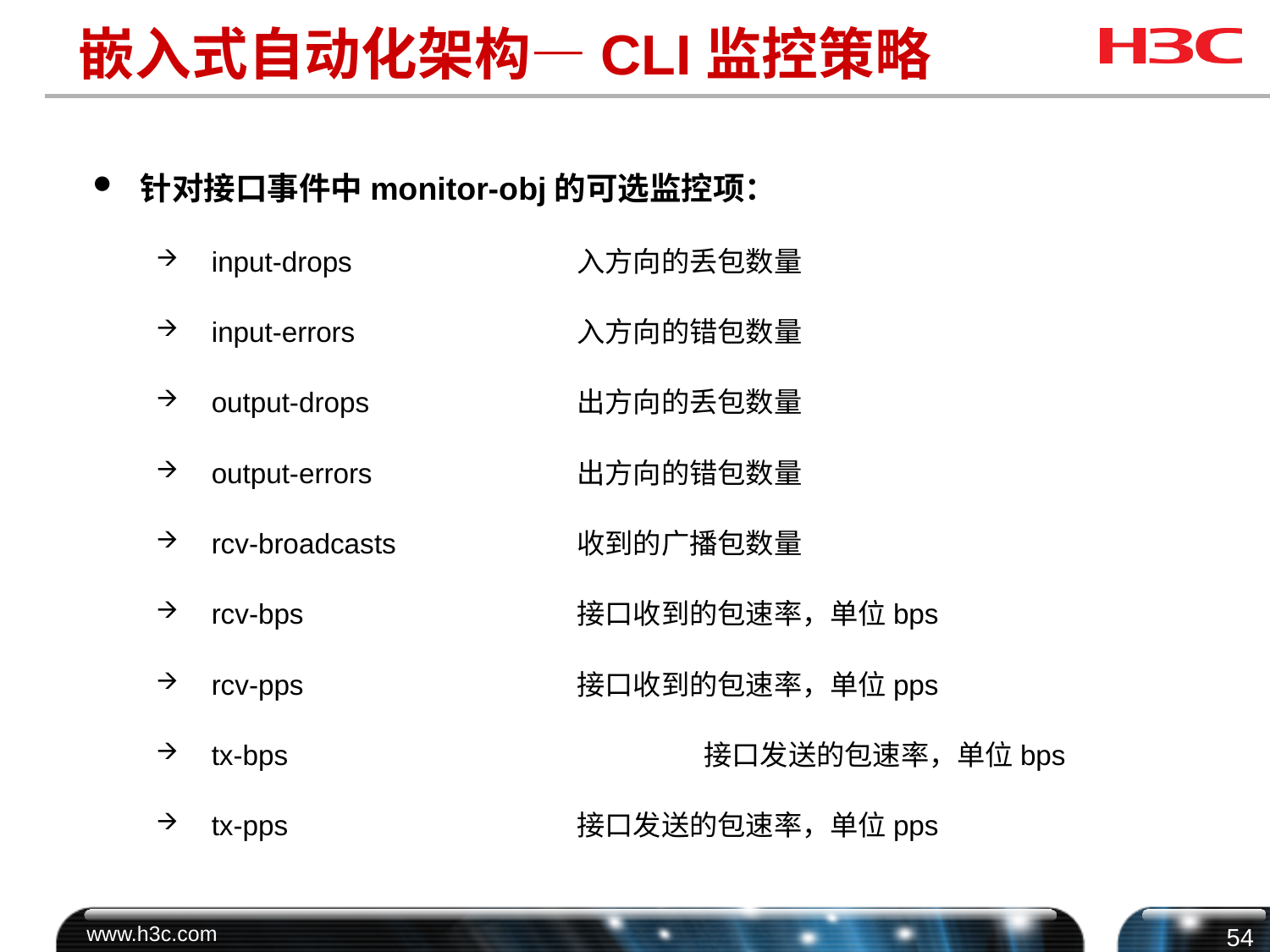

# 嵌入式自动化架构—CLI监控策略
针对接口事件中monitor-obj的可选监控项：
  input-drops     	  	入方向的丢包数量
  input-errors   	  	入方向的错包数量
  output-drops    	  	出方向的丢包数量
  output-errors  	  	出方向的错包数量
  rcv-broadcasts  	  	收到的广播包数量
  rcv-bps         	  	接口收到的包速率，单位bps
  rcv-pps       	  	接口收到的包速率，单位pps
  tx-bps       	  		接口发送的包速率，单位bps
  tx-pps        	  	接口发送的包速率，单位pps